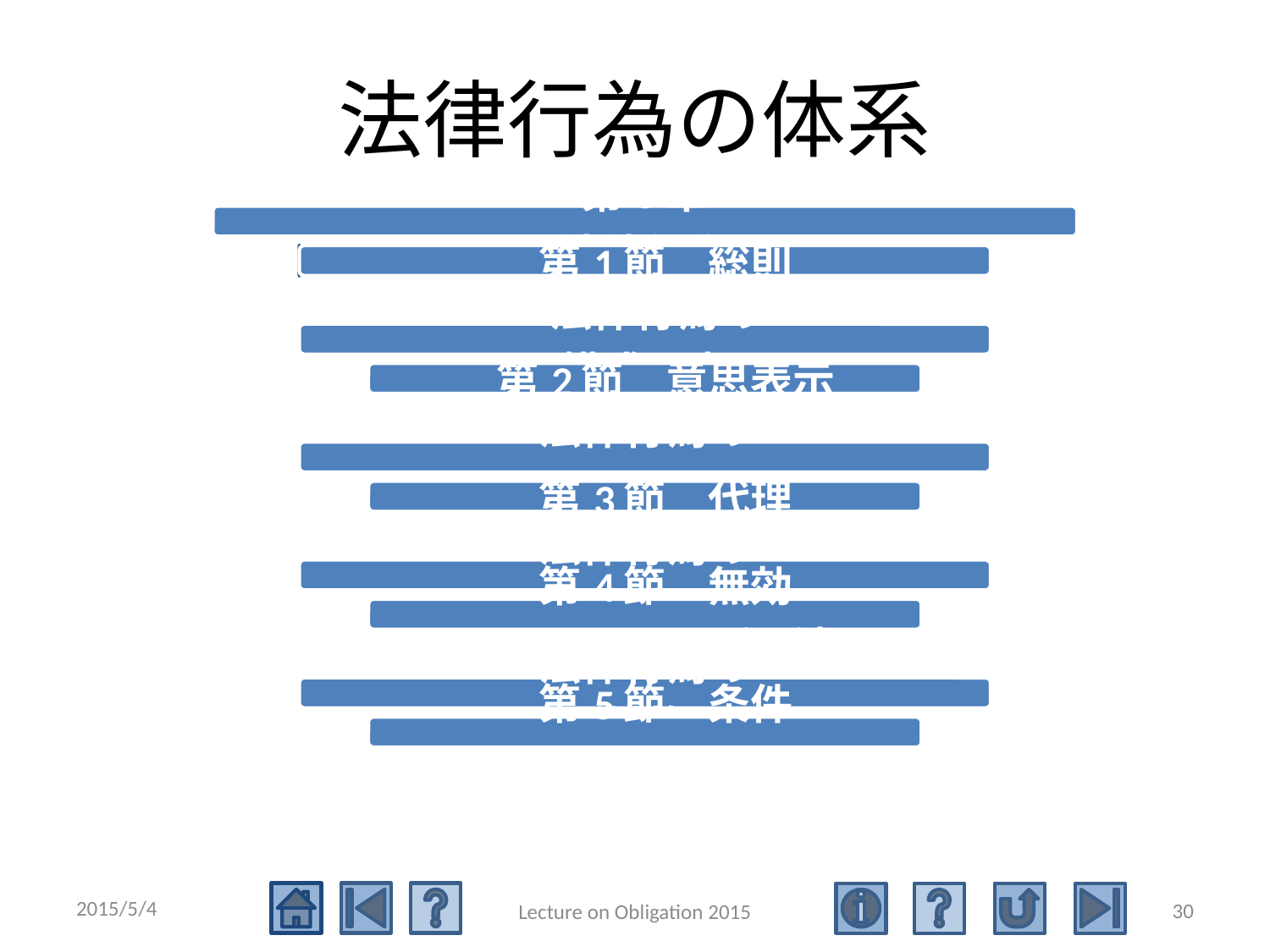

# 法律行為の体系
第5章
法律行為
　第1節　総則
　第3節　代理
法律行為の
三面関係
2015/5/4
30
Lecture on Obligation 2015